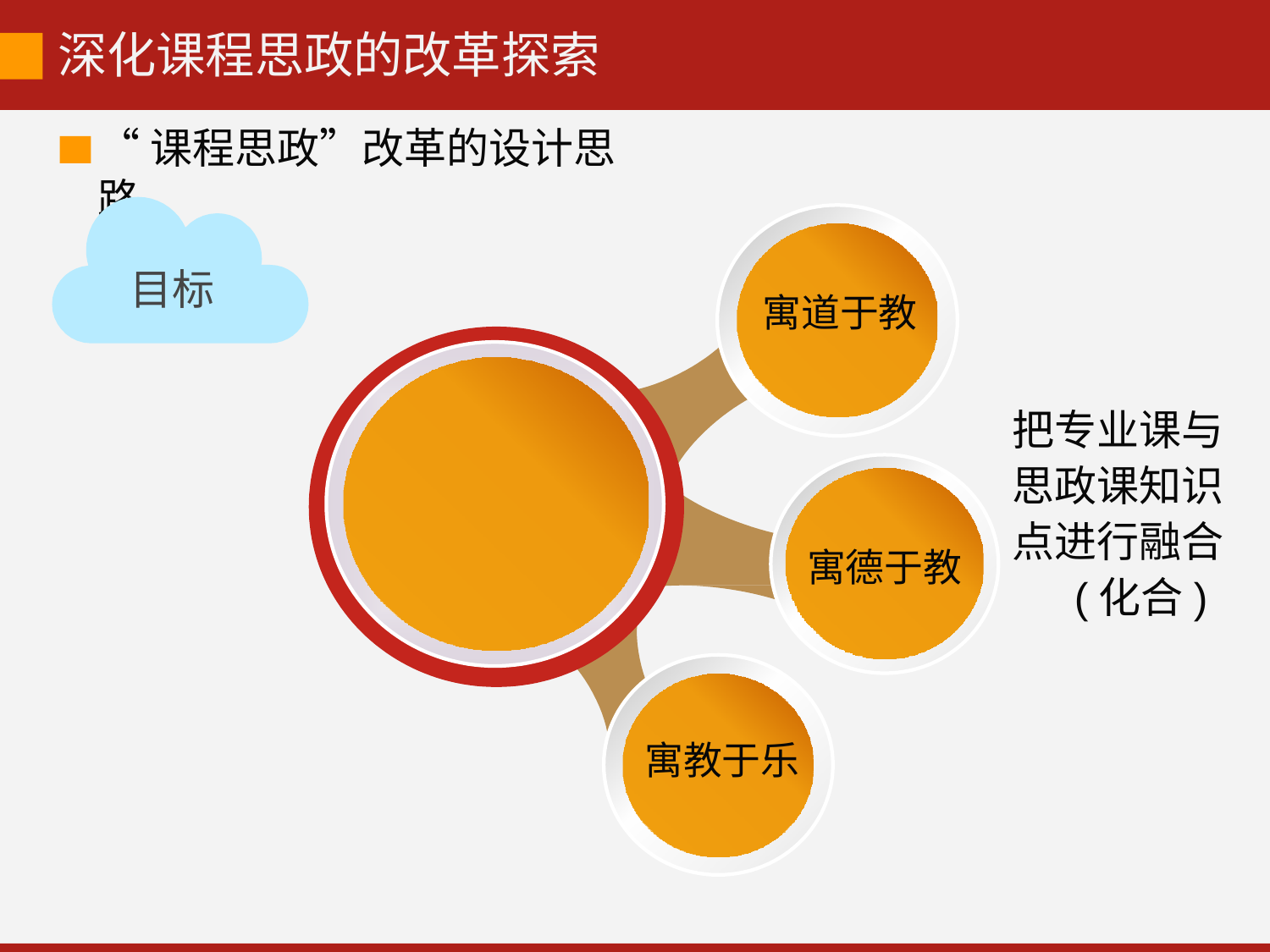

# 深化课程思政的改革探索
“课程思政”改革的设计思路

目标
寓道于教

把专业课与
思政课知识

点进行融合  (化合)
寓德于教

寓教于乐